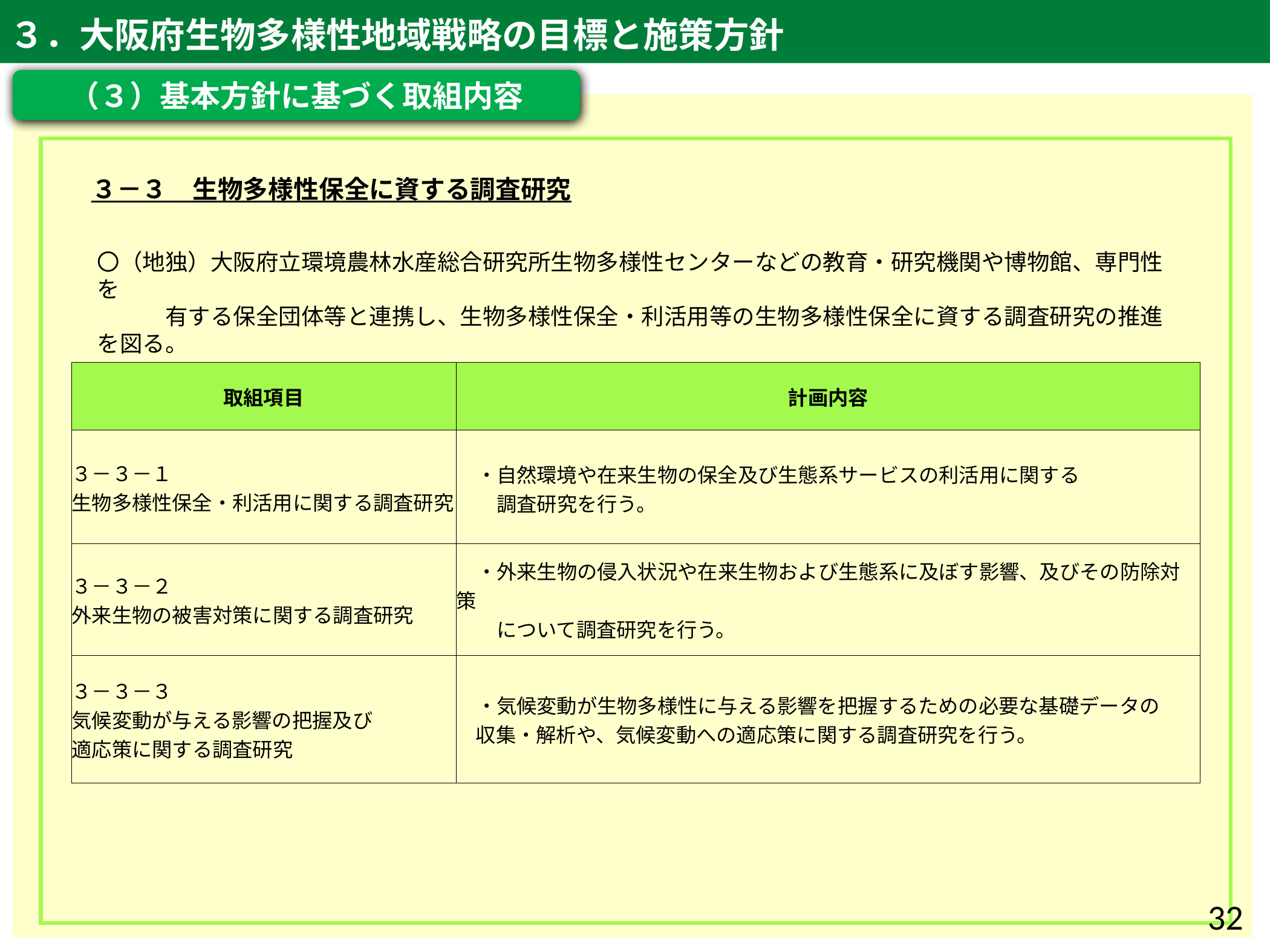

３．大阪府生物多様性地域戦略の目標と施策方針
（３）基本方針に基づく取組内容

３－３　生物多様性保全に資する調査研究
〇（地独）大阪府立環境農林水産総合研究所生物多様性センターなどの教育・研究機関や博物館、専門性を
　　　有する保全団体等と連携し、生物多様性保全・利活用等の生物多様性保全に資する調査研究の推進を図る。
| 取組項目 | 計画内容 |
| --- | --- |
| ３－３－１ 生物多様性保全・利活用に関する調査研究 | ・自然環境や在来生物の保全及び生態系サービスの利活用に関する 　　調査研究を行う。 |
| ３－３－２ 外来生物の被害対策に関する調査研究 | ・外来生物の侵入状況や在来生物および生態系に及ぼす影響、及びその防除対策 　　について調査研究を行う。 |
| ３－３－３ 気候変動が与える影響の把握及び 適応策に関する調査研究 | ・気候変動が生物多様性に与える影響を把握するための必要な基礎データの 収集・解析や、気候変動への適応策に関する調査研究を行う。 |
32